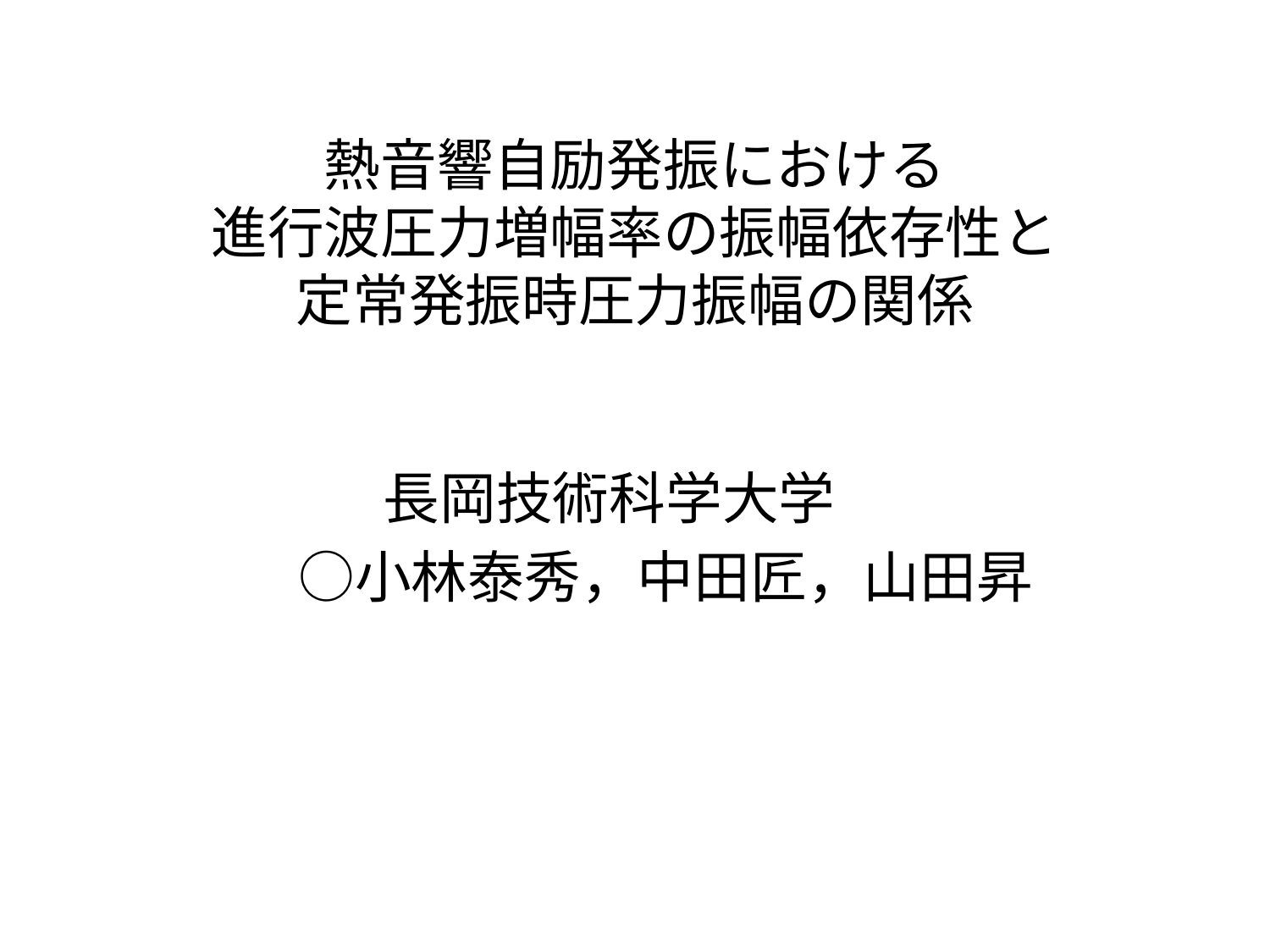

# 熱音響自励発振における 進行波圧力増幅率の振幅依存性と 定常発振時圧力振幅の関係
長岡技術科学大学
　○小林泰秀，中田匠，山田昇